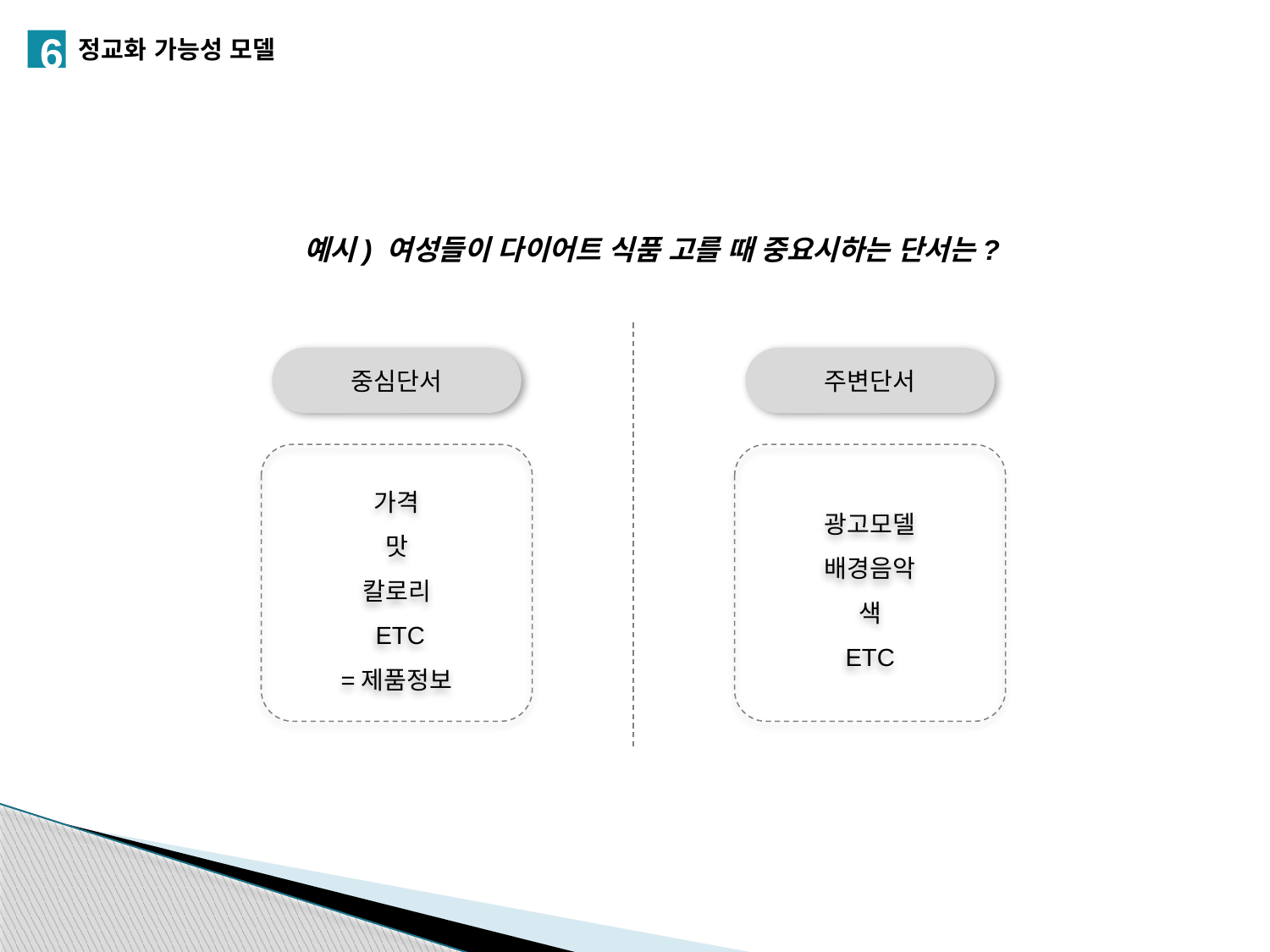

6
정교화 가능성 모델

예시) 여성들이 다이어트 식품 고를 때 중요시하는 단서는?
중심단서
주변단서
가격
맛
칼로리
 ETC
=제품정보
광고모델
배경음악
색
ETC